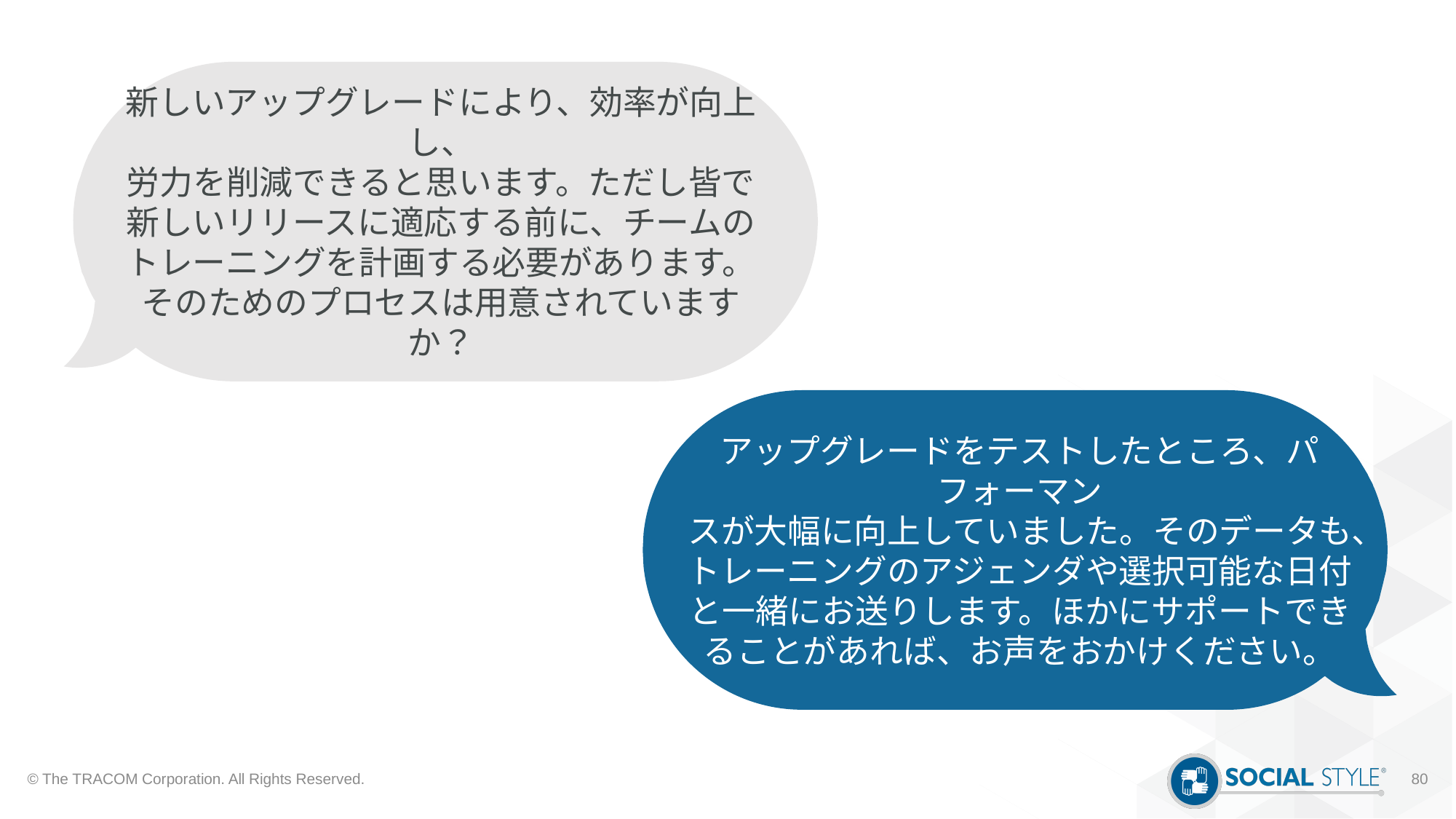

新しいアップグレードにより、効率が向上し、
労力を削減できると思います。ただし皆で
新しいリリースに適応する前に、チームの
トレーニングを計画する必要があります。
そのためのプロセスは用意されていますか？
アップグレードをテストしたところ、パフォーマン
スが大幅に向上していました。そのデータも、トレーニングのアジェンダや選択可能な日付と一緒にお送りします。ほかにサポートできることがあれば、お声をおかけください。
© The TRACOM Corporation. All Rights Reserved.
80